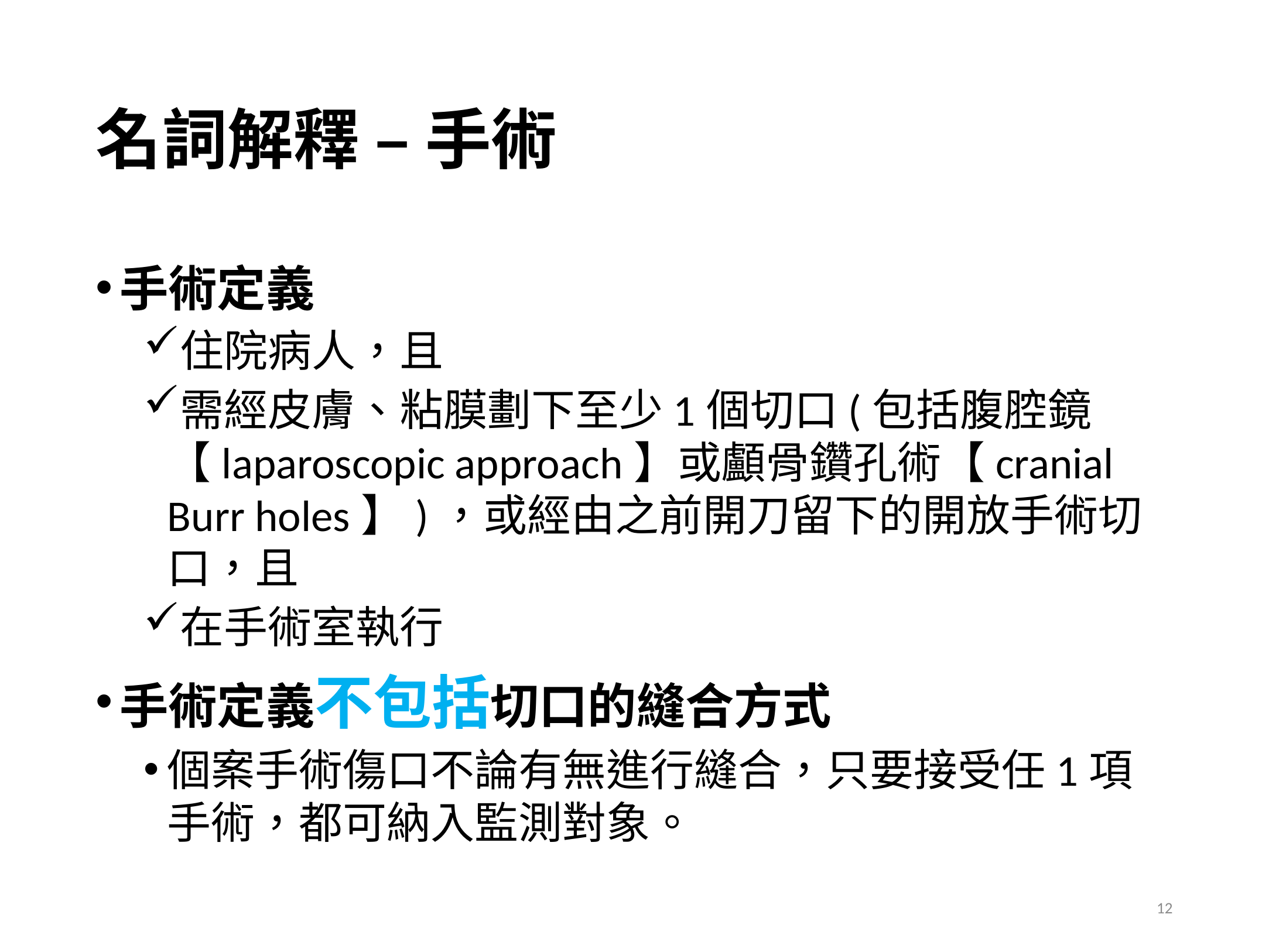

# 名詞解釋 – 手術
手術定義
住院病人，且
需經皮膚、粘膜劃下至少1個切口(包括腹腔鏡【laparoscopic approach】或顱骨鑽孔術【cranial Burr holes】)，或經由之前開刀留下的開放手術切口，且
在手術室執行
手術定義不包括切口的縫合方式
個案手術傷口不論有無進行縫合，只要接受任1項手術，都可納入監測對象。

12